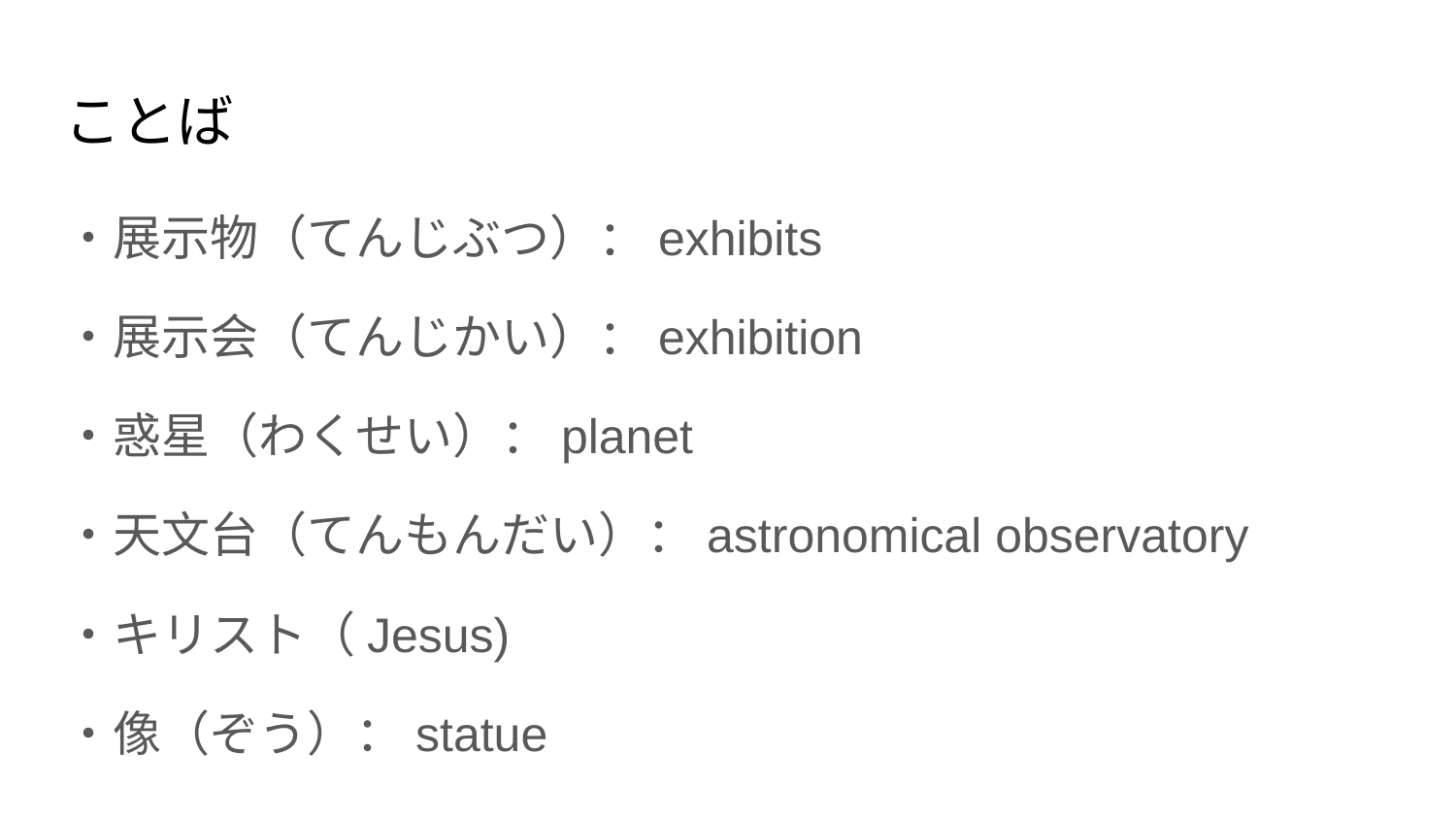

# ことば
・展示物（てんじぶつ）：exhibits
・展示会（てんじかい）：exhibition
・惑星（わくせい）：planet
・天文台（てんもんだい）：astronomical observatory
・キリスト（Jesus)
・像（ぞう）：statue